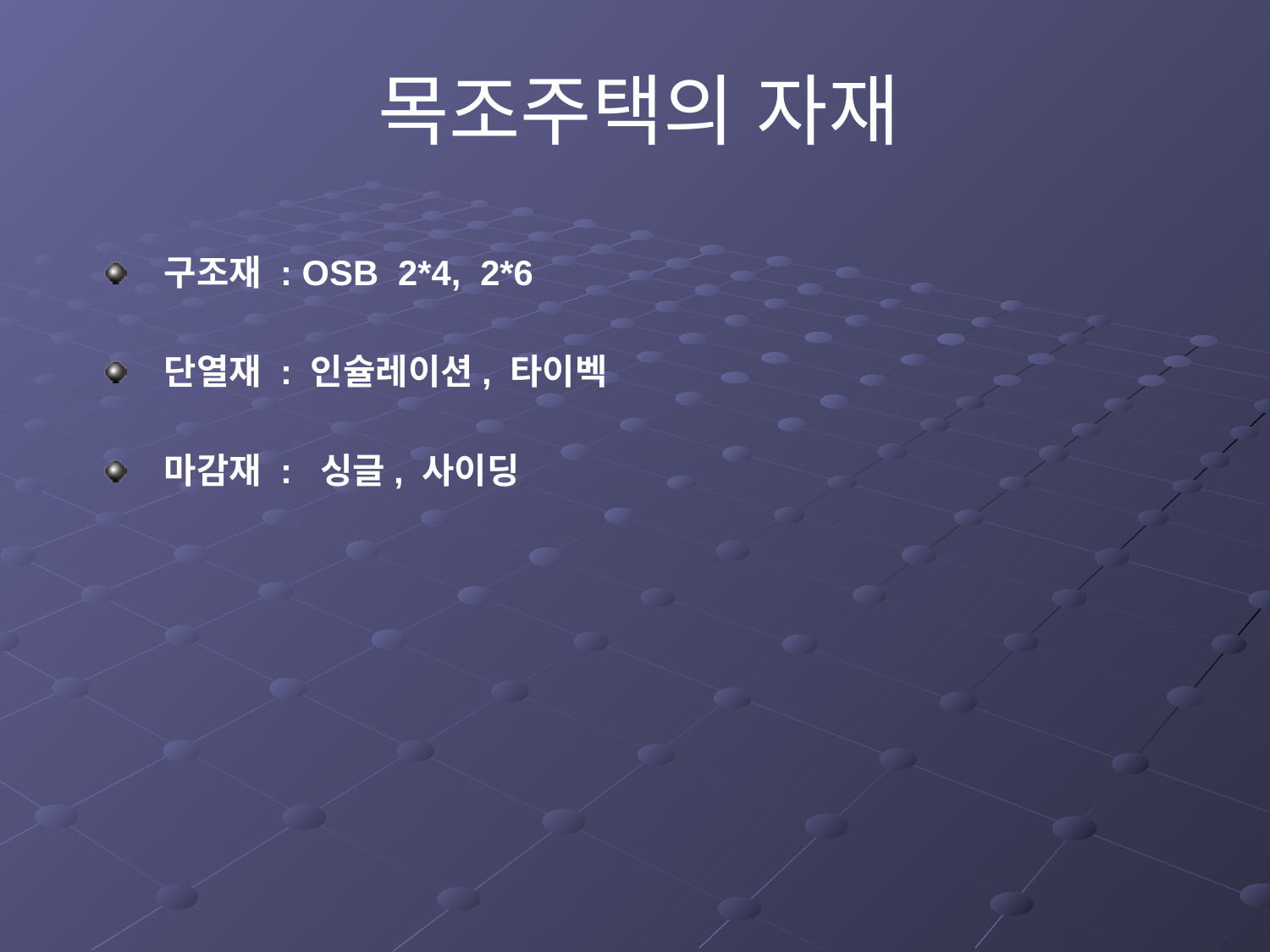

목조주택의 자재
구조재 : OSB  2*4,  2*6

단열재 : 인슐레이션, 타이벡

마감재 :  싱글, 사이딩